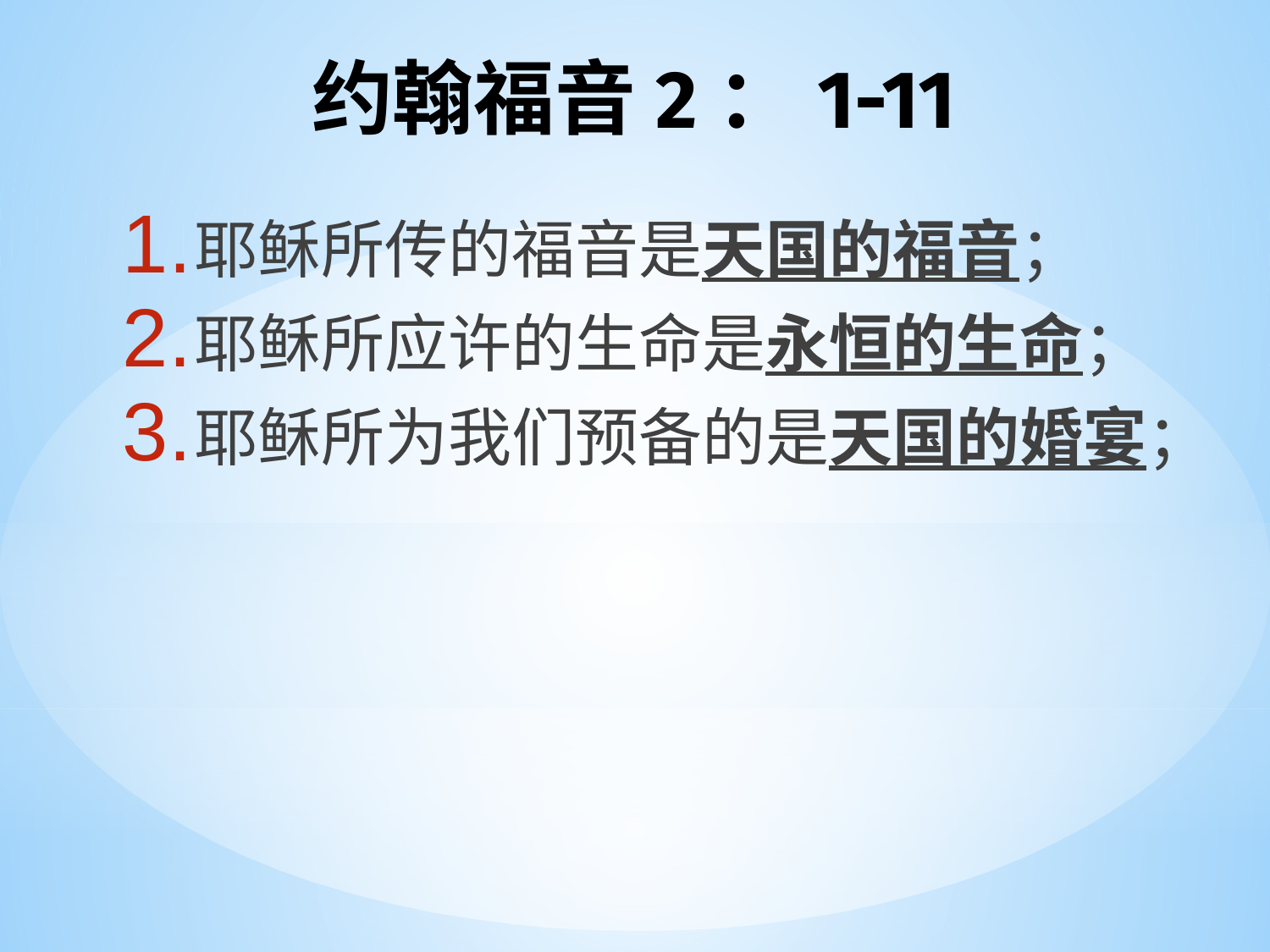

# 约翰福音2：1-11
耶稣所传的福音是天国的福音；
耶稣所应许的生命是永恒的生命；
耶稣所为我们预备的是天国的婚宴；